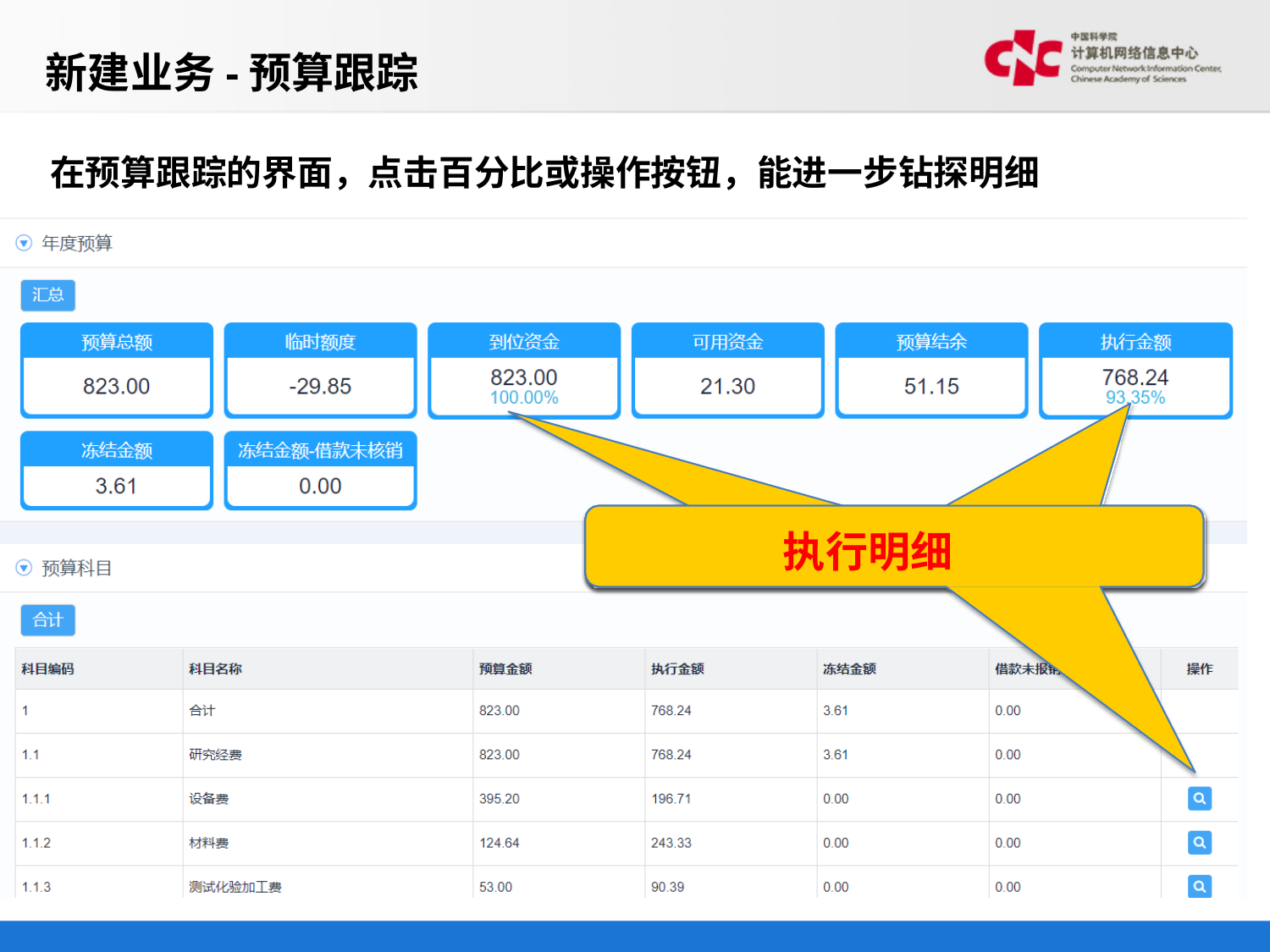

新建业务-预算跟踪
在预算跟踪的界面，点击百分比或操作按钮，能进一步钻探明细

执行明细